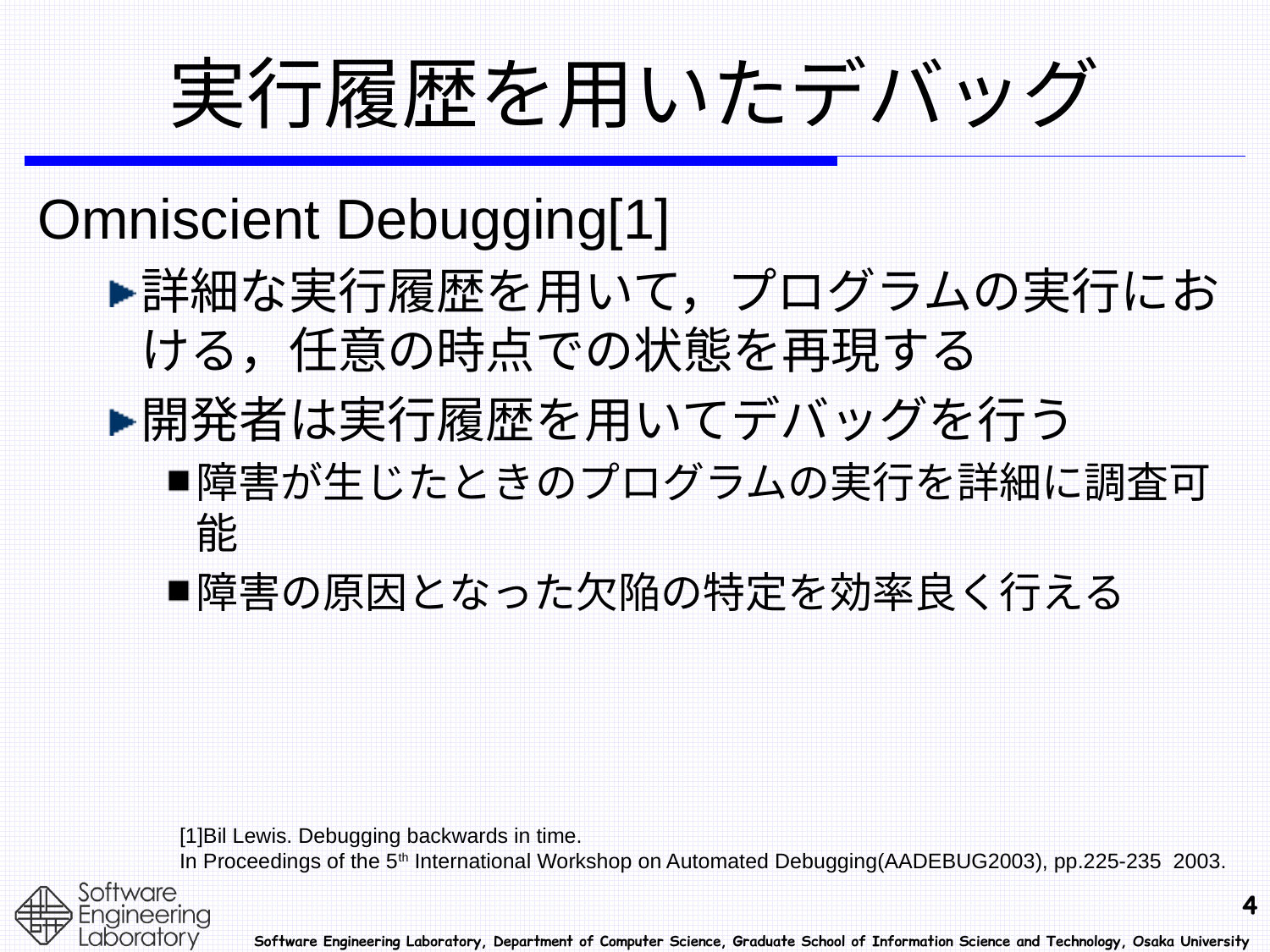

# 実行履歴を用いたデバッグ
Omniscient Debugging[1]
詳細な実行履歴を用いて，プログラムの実行における，任意の時点での状態を再現する
開発者は実行履歴を用いてデバッグを行う
障害が生じたときのプログラムの実行を詳細に調査可能
障害の原因となった欠陥の特定を効率良く行える
[1]Bil Lewis. Debugging backwards in time.
In Proceedings of the 5th International Workshop on Automated Debugging(AADEBUG2003), pp.225-235  2003.